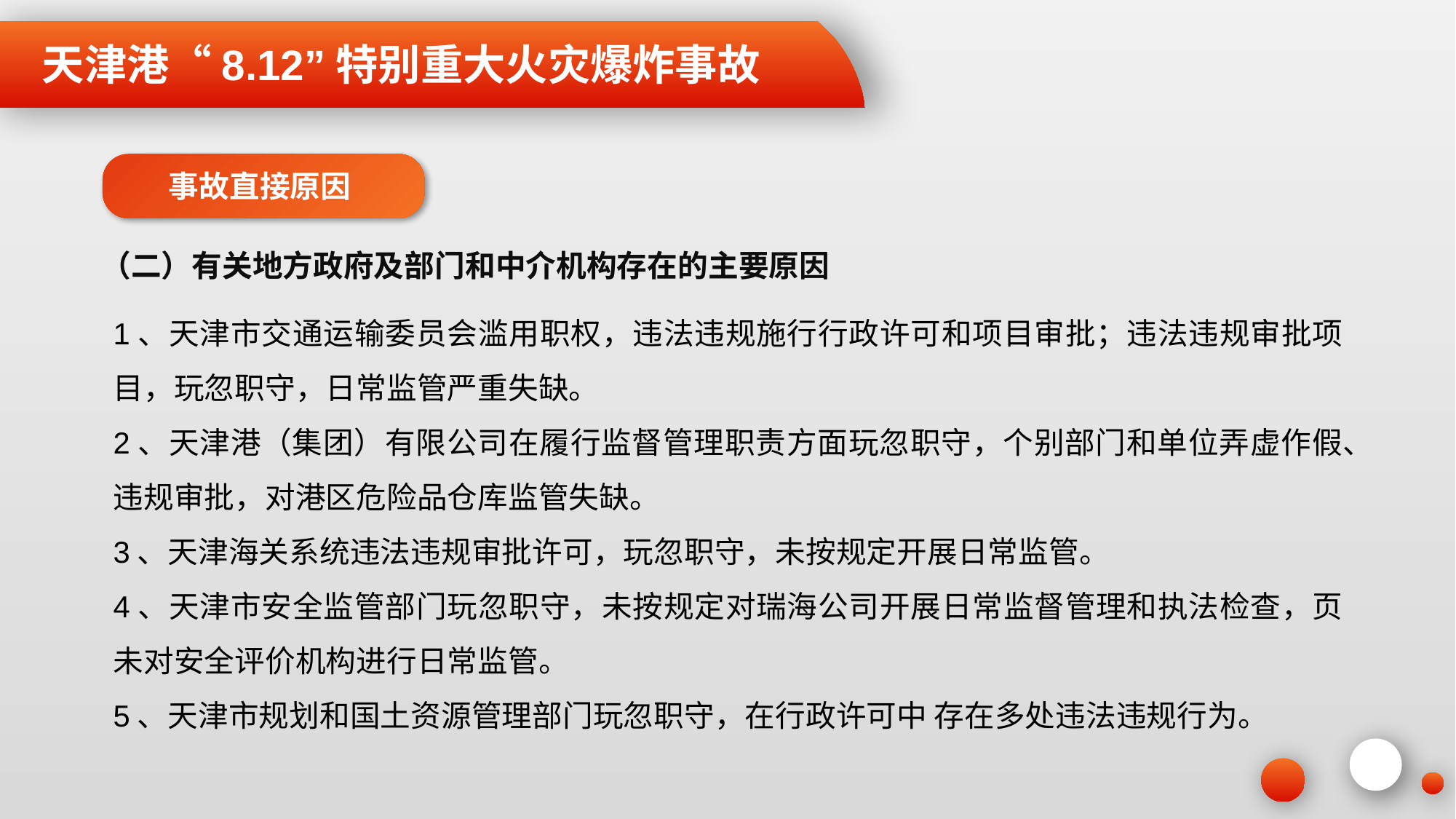

天津港“8.12”特别重大火灾爆炸事故

事故直接原因
（二）有关地方政府及部门和中介机构存在的主要原因
1、天津市交通运输委员会滥用职权，违法违规施行行政许可和项目审批；违法违规审批项目，玩忽职守，日常监管严重失缺。
2、天津港（集团）有限公司在履行监督管理职责方面玩忽职守，个别部门和单位弄虚作假、违规审批，对港区危险品仓库监管失缺。
3、天津海关系统违法违规审批许可，玩忽职守，未按规定开展日常监管。
4、天津市安全监管部门玩忽职守，未按规定对瑞海公司开展日常监督管理和执法检查，页未对安全评价机构进行日常监管。
5、天津市规划和国土资源管理部门玩忽职守，在行政许可中 存在多处违法违规行为。